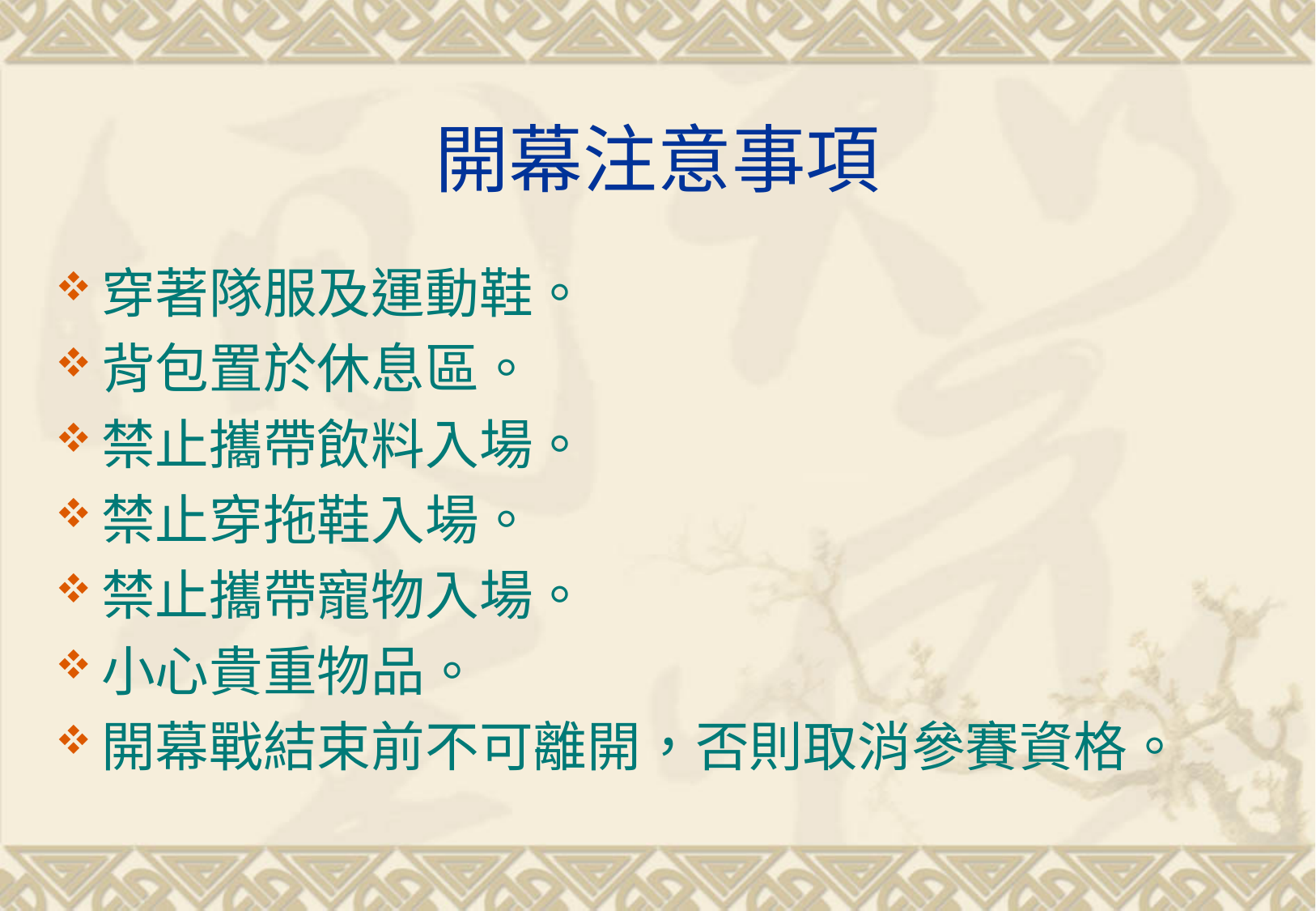

# 開幕注意事項
穿著隊服及運動鞋。
背包置於休息區。
禁止攜帶飲料入場。
禁止穿拖鞋入場。
禁止攜帶寵物入場。
小心貴重物品。
開幕戰結束前不可離開，否則取消參賽資格。